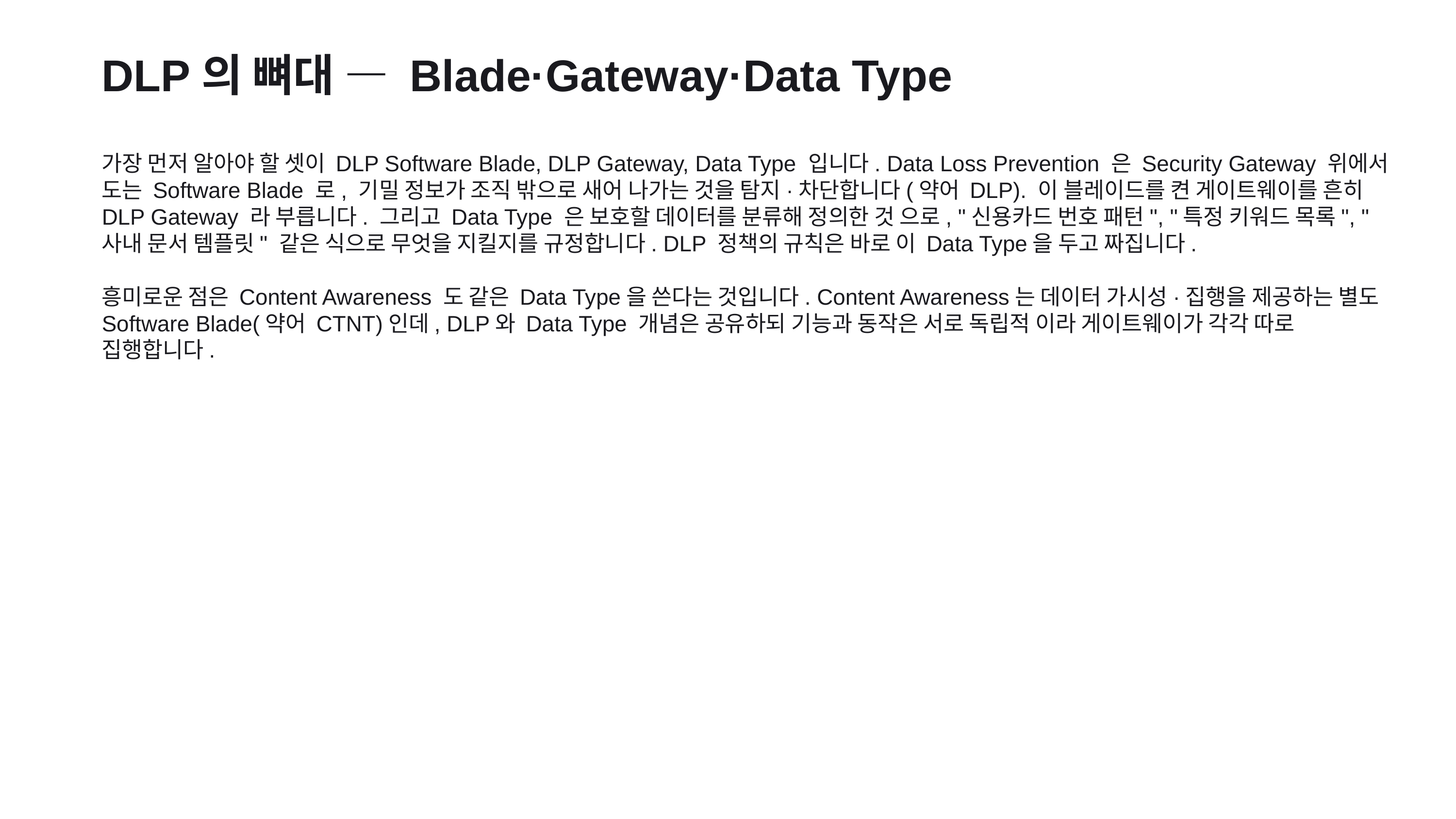

DLP의 뼈대 — Blade·Gateway·Data Type
가장 먼저 알아야 할 셋이 DLP Software Blade, DLP Gateway, Data Type 입니다. Data Loss Prevention 은 Security Gateway 위에서 도는 Software Blade 로, 기밀 정보가 조직 밖으로 새어 나가는 것을 탐지·차단합니다(약어 DLP). 이 블레이드를 켠 게이트웨이를 흔히 DLP Gateway 라 부릅니다. 그리고 Data Type 은 보호할 데이터를 분류해 정의한 것 으로, "신용카드 번호 패턴", "특정 키워드 목록", "사내 문서 템플릿" 같은 식으로 무엇을 지킬지를 규정합니다. DLP 정책의 규칙은 바로 이 Data Type을 두고 짜집니다.

흥미로운 점은 Content Awareness 도 같은 Data Type을 쓴다는 것입니다. Content Awareness는 데이터 가시성·집행을 제공하는 별도 Software Blade(약어 CTNT)인데, DLP와 Data Type 개념은 공유하되 기능과 동작은 서로 독립적 이라 게이트웨이가 각각 따로 집행합니다.